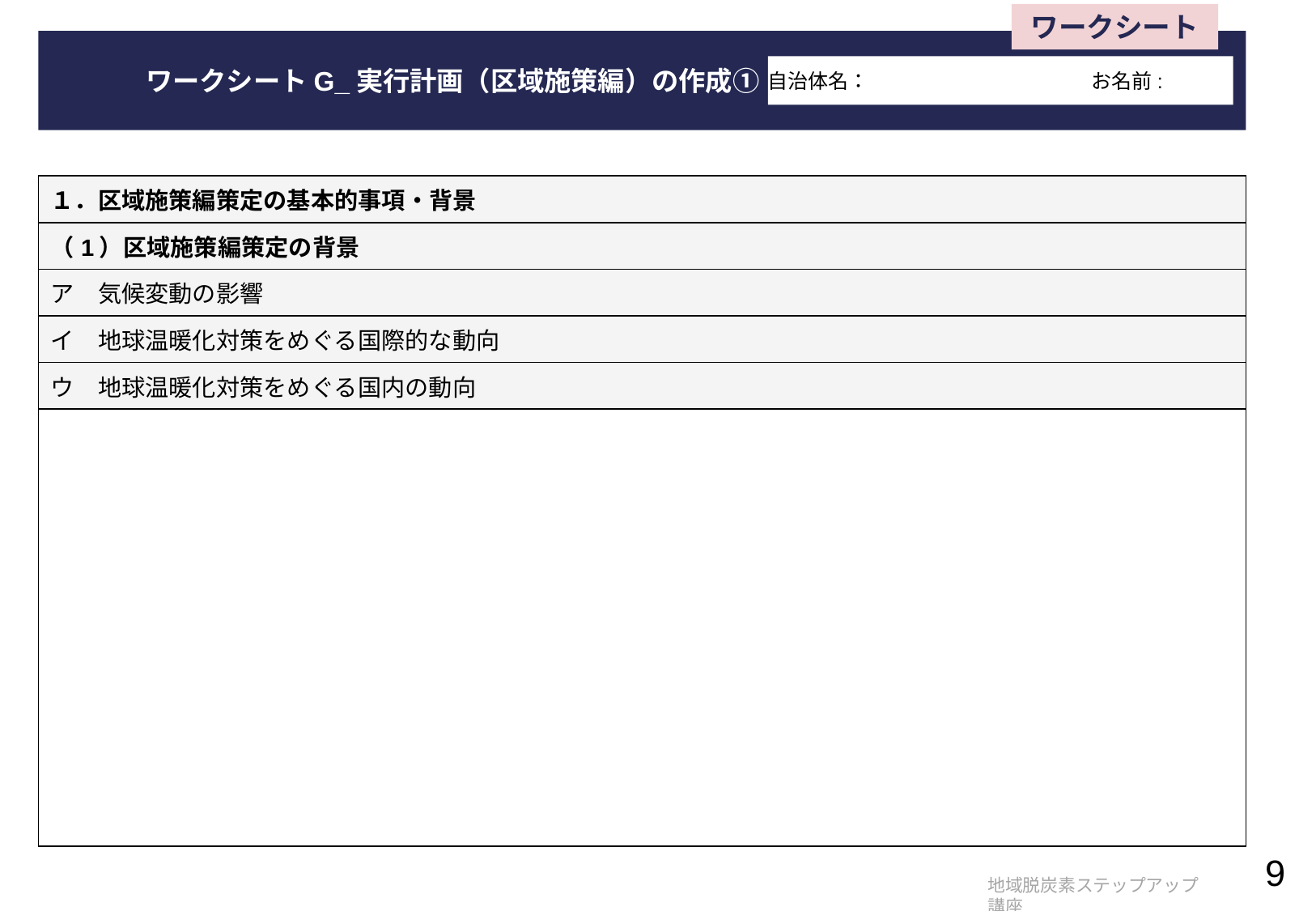

ワークシート
　　　　ワークシートG_実行計画（区域施策編）の作成①
自治体名：　　　　　　　　　　　お名前:
| １．区域施策編策定の基本的事項・背景 |
| --- |
| （1）区域施策編策定の背景 |
| ア　気候変動の影響 |
| イ　地球温暖化対策をめぐる国際的な動向 |
| ウ　地球温暖化対策をめぐる国内の動向 |
|  |
※記入欄が足りない場合は、
適宜、シートをコピーしページを増やしてご対応ください。